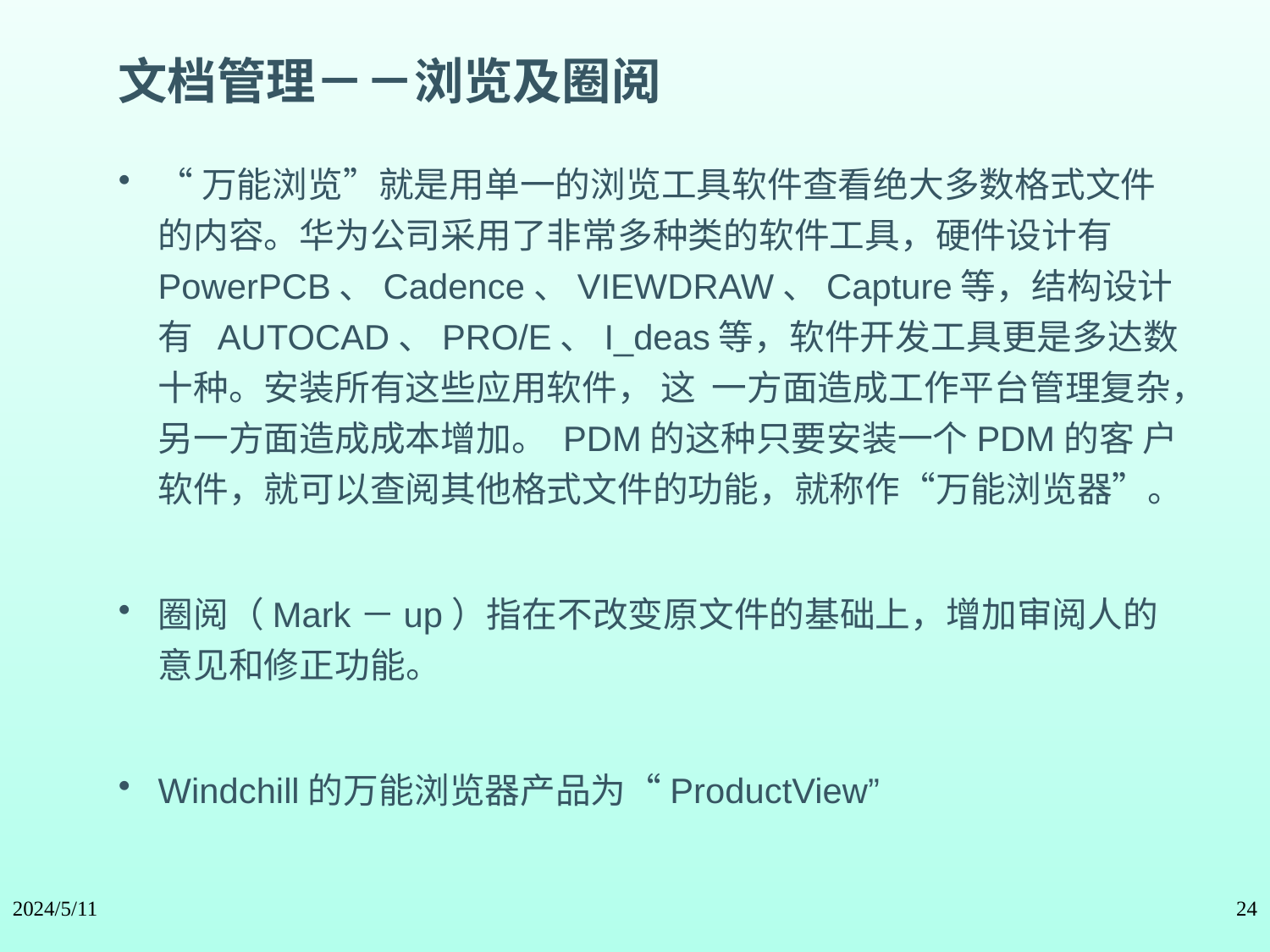

文档管理－－浏览及圈阅
“万能浏览”就是用单一的浏览工具软件查看绝大多数格式文件的内容。华为公司采用了非常多种类的软件工具，硬件设计有PowerPCB、Cadence、VIEWDRAW、Capture等，结构设计 有  AUTOCAD、PRO/E、I_deas等，软件开发工具更是多达数十种。安装所有这些应用软件， 这  一方面造成工作平台管理复杂，另一方面造成成本增加。 PDM的这种只要安装一个PDM的客 户软件，就可以查阅其他格式文件的功能，就称作“万能浏览器”。

圈阅（Mark－up）指在不改变原文件的基础上，增加审阅人的意见和修正功能。

Windchill的万能浏览器产品为“ProductView”
2024/5/11
24